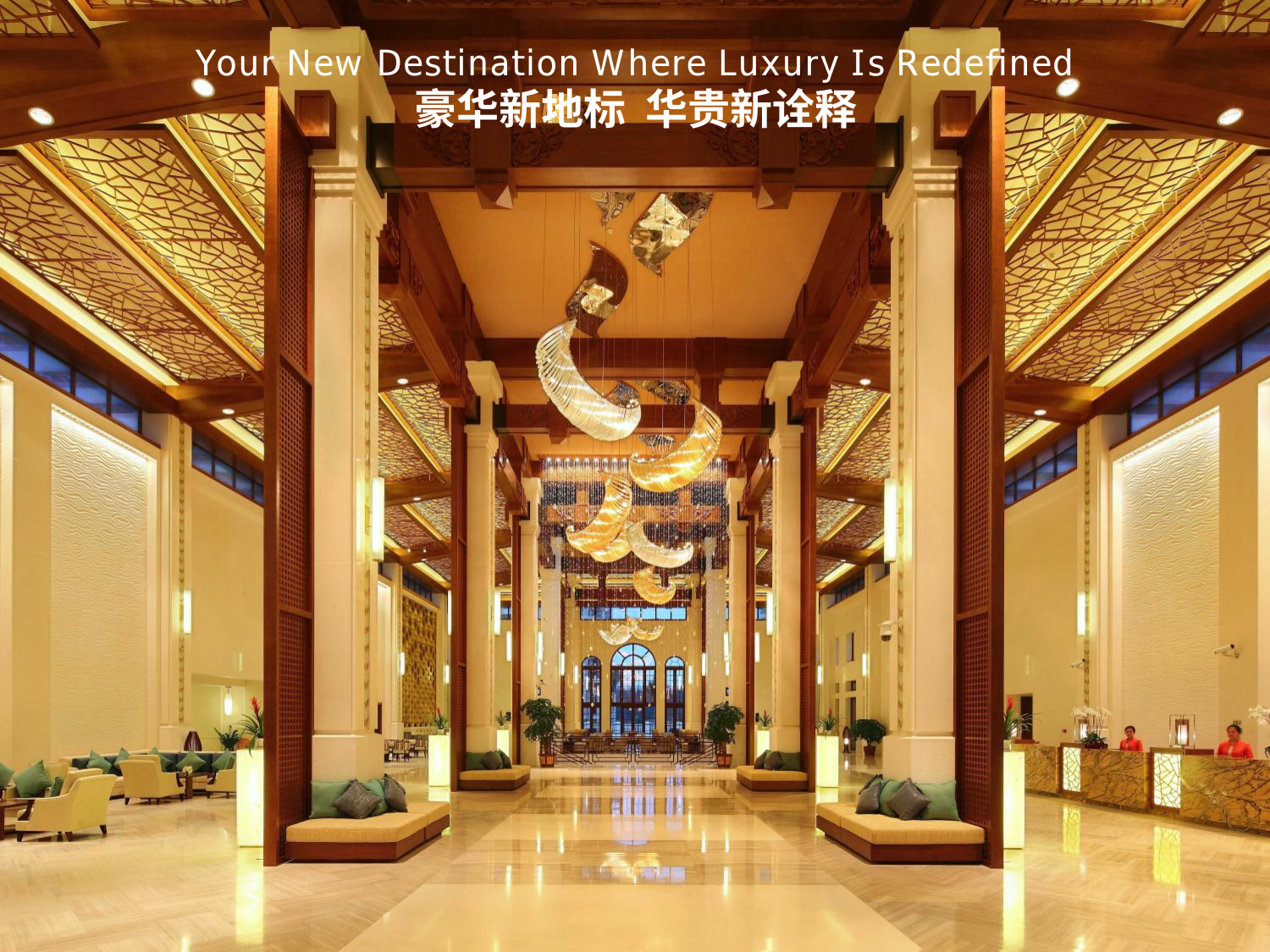

Your New Destination Where Luxury Is Redefined
豪华新地标  华贵新诠释